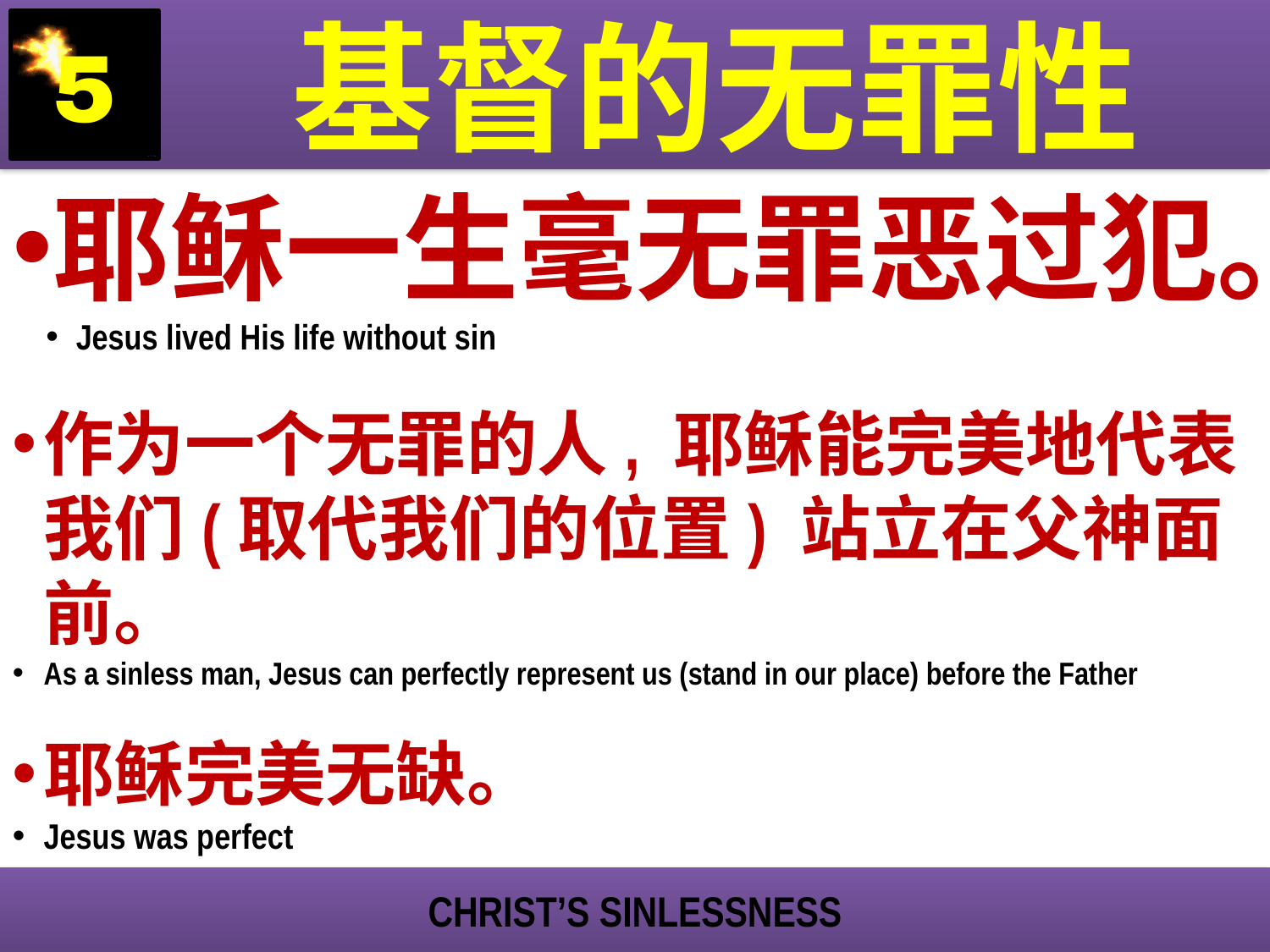

基督的无罪性
5
耶稣一生毫无罪恶过犯。
Jesus lived His life without sin

作为一个无罪的人, 耶稣能完美地代表我们(取代我们的位置) 站立在父神面前。
As a sinless man, Jesus can perfectly represent us (stand in our place) before the Father

耶稣完美无缺。
Jesus was perfect
CHRIST’S SINLESSNESS